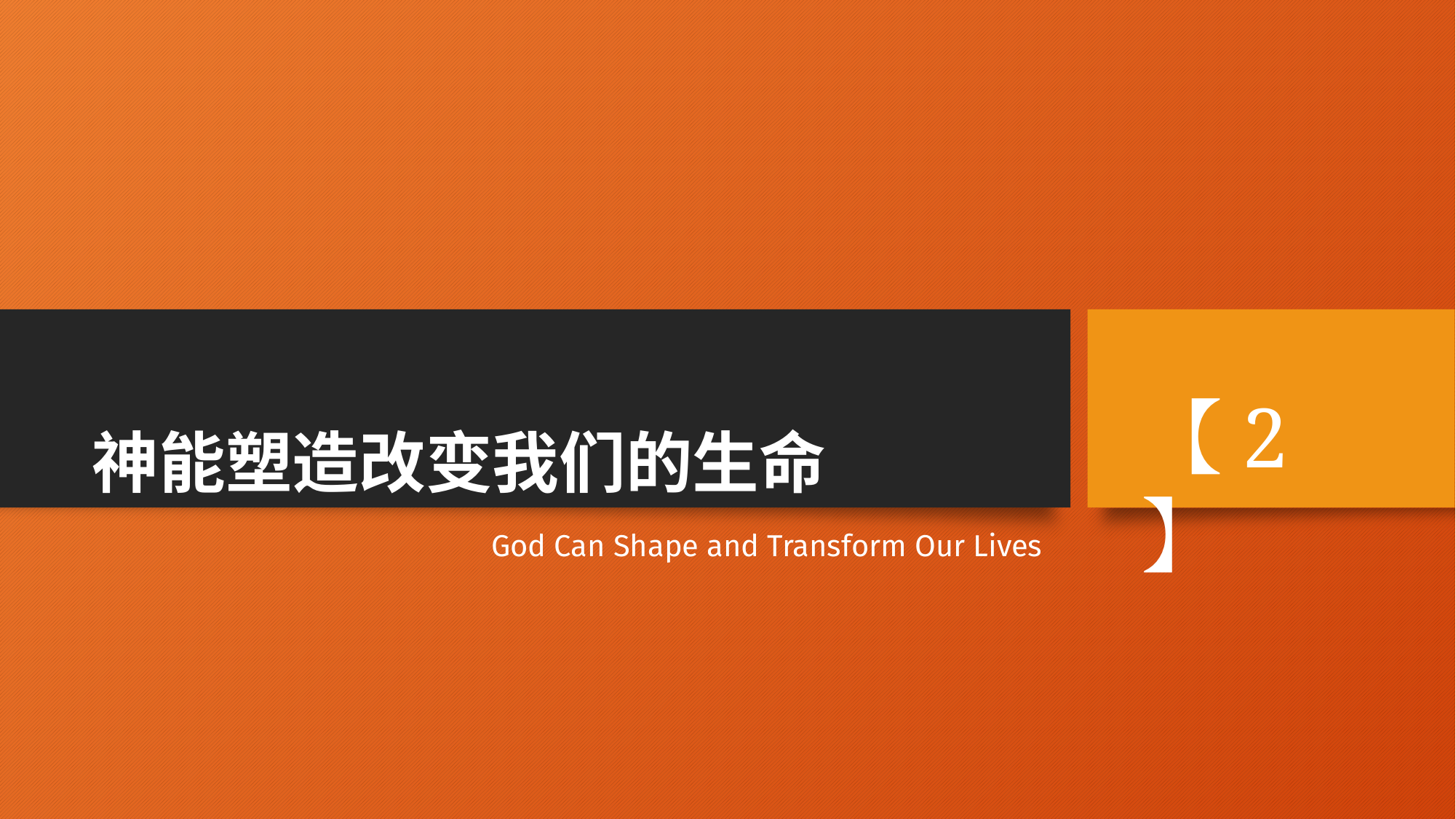

# 神能塑造改变我们的生命
【2】
God Can Shape and Transform Our Lives